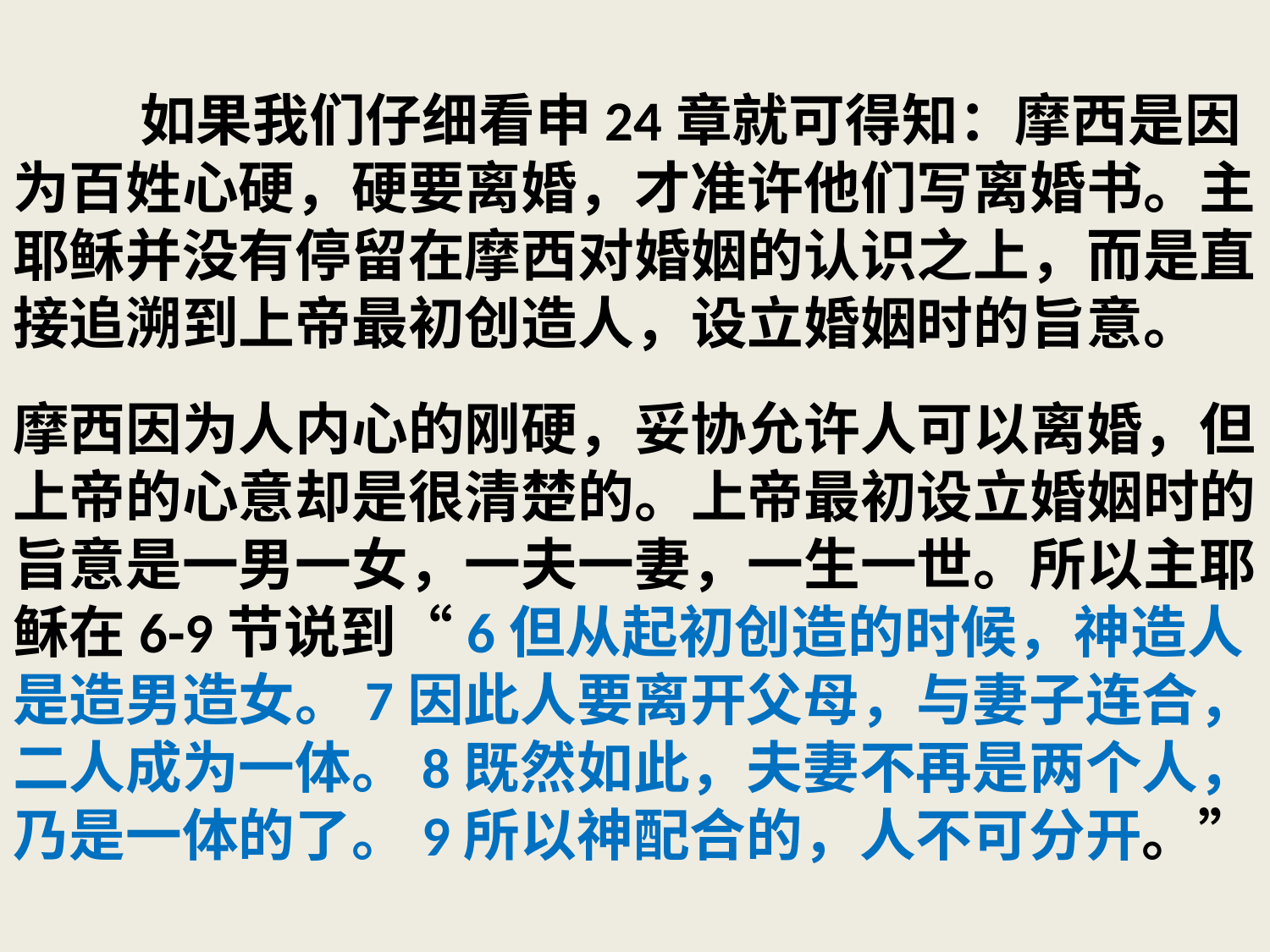

# 如果我们仔细看申24章就可得知：摩西是因为百姓心硬，硬要离婚，才准许他们写离婚书。主耶稣并没有停留在摩西对婚姻的认识之上，而是直接追溯到上帝最初创造人，设立婚姻时的旨意。 摩西因为人内心的刚硬，妥协允许人可以离婚，但上帝的心意却是很清楚的。上帝最初设立婚姻时的旨意是一男一女，一夫一妻，一生一世。所以主耶稣在6-9节说到“6但从起初创造的时候，神造人是造男造女。7因此人要离开父母，与妻子连合，二人成为一体。8既然如此，夫妻不再是两个人，乃是一体的了。9所以神配合的，人不可分开。”